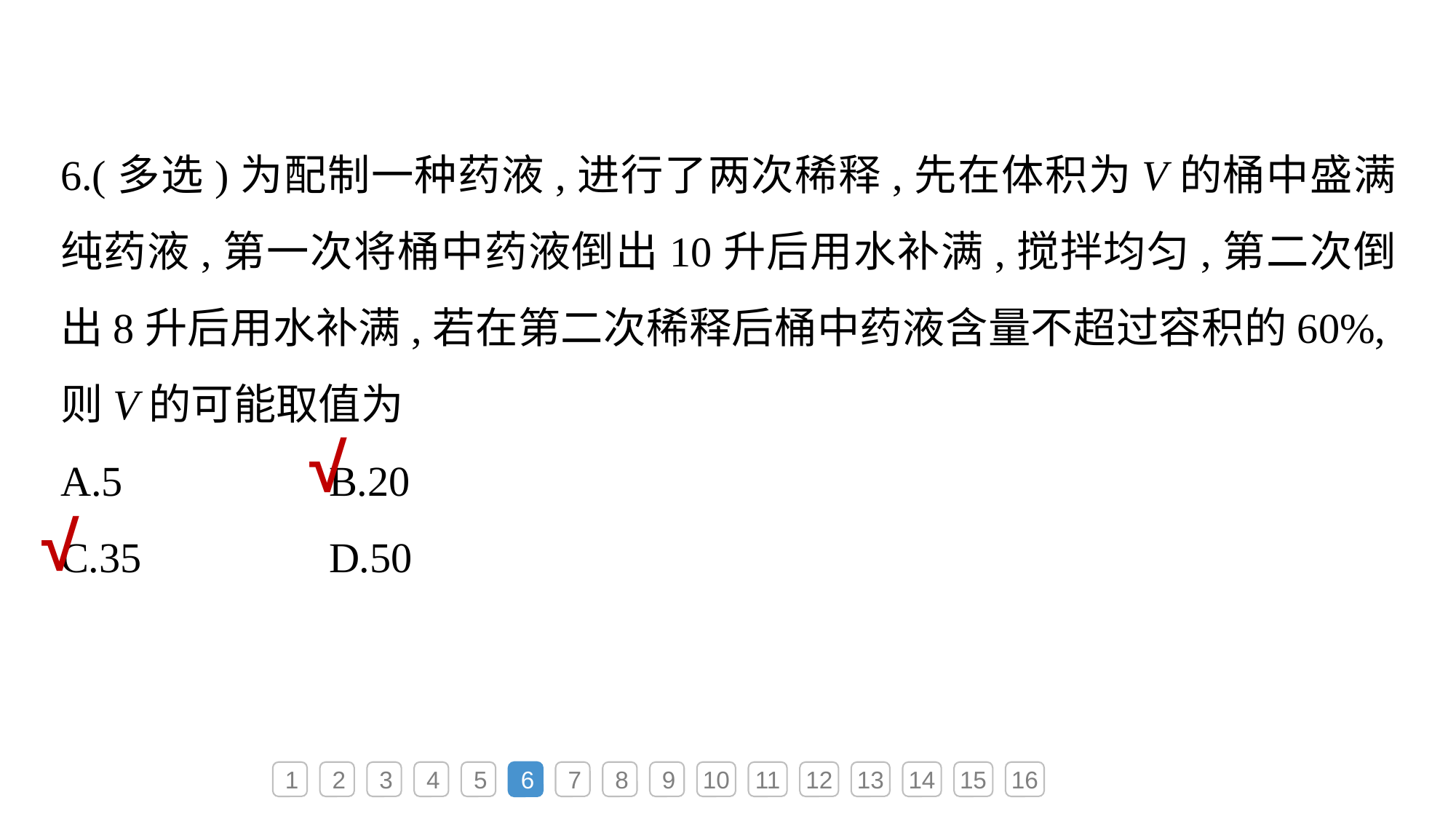

6.(多选)为配制一种药液,进行了两次稀释,先在体积为V的桶中盛满纯药液,第一次将桶中药液倒出10升后用水补满,搅拌均匀,第二次倒出8升后用水补满,若在第二次稀释后桶中药液含量不超过容积的60%,则V的可能取值为
A.5	B.20
C.35	D.50
√
√
1
2
3
4
5
6
7
8
9
10
11
12
13
14
15
16